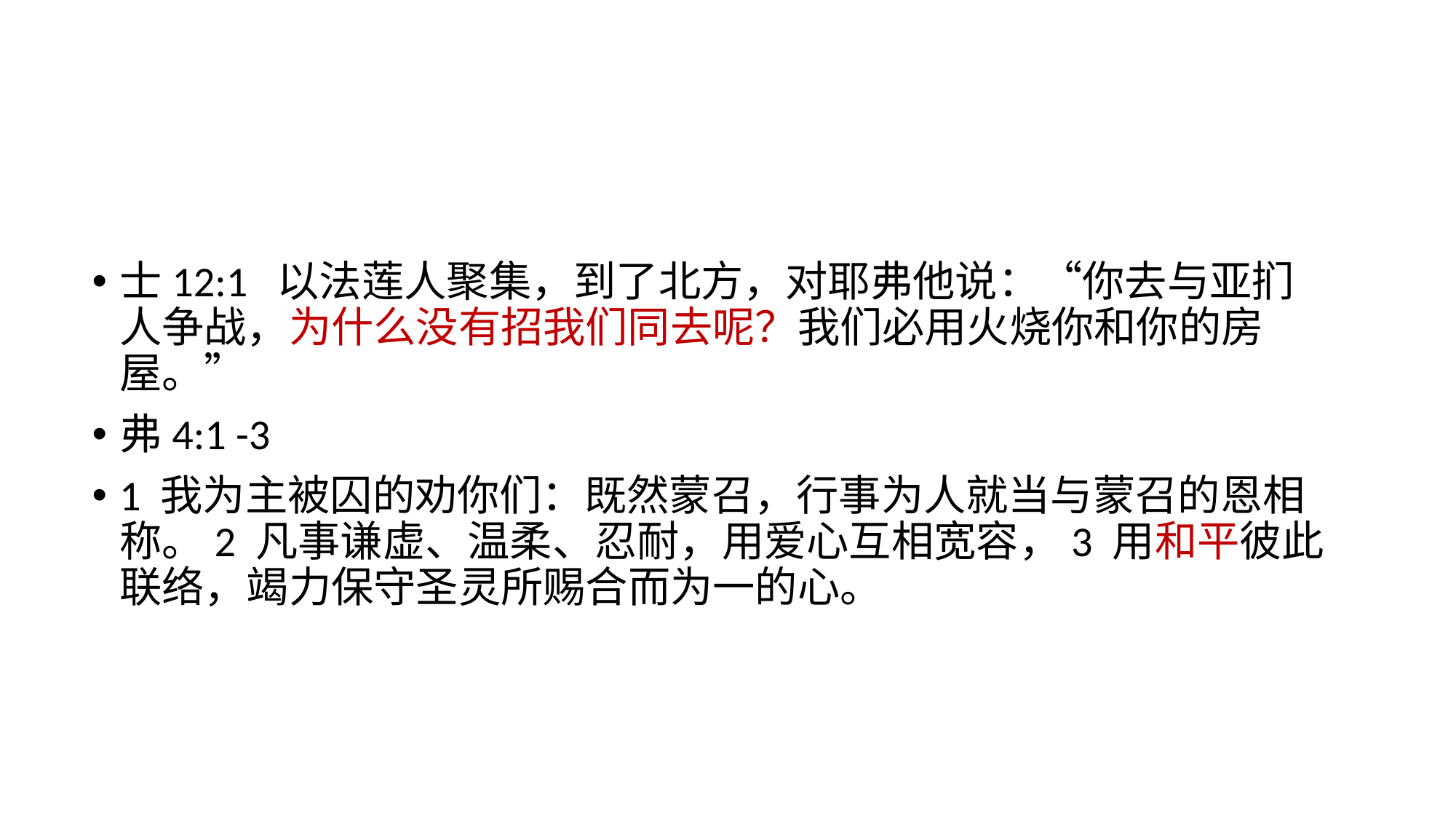

士12:1  以法莲人聚集，到了北方，对耶弗他说：“你去与亚扪人争战，为什么没有招我们同去呢？我们必用火烧你和你的房屋。”
弗4:1 -3
1 我为主被囚的劝你们：既然蒙召，行事为人就当与蒙召的恩相称。2 凡事谦虚、温柔、忍耐，用爱心互相宽容，3 用和平彼此联络，竭力保守圣灵所赐合而为一的心。